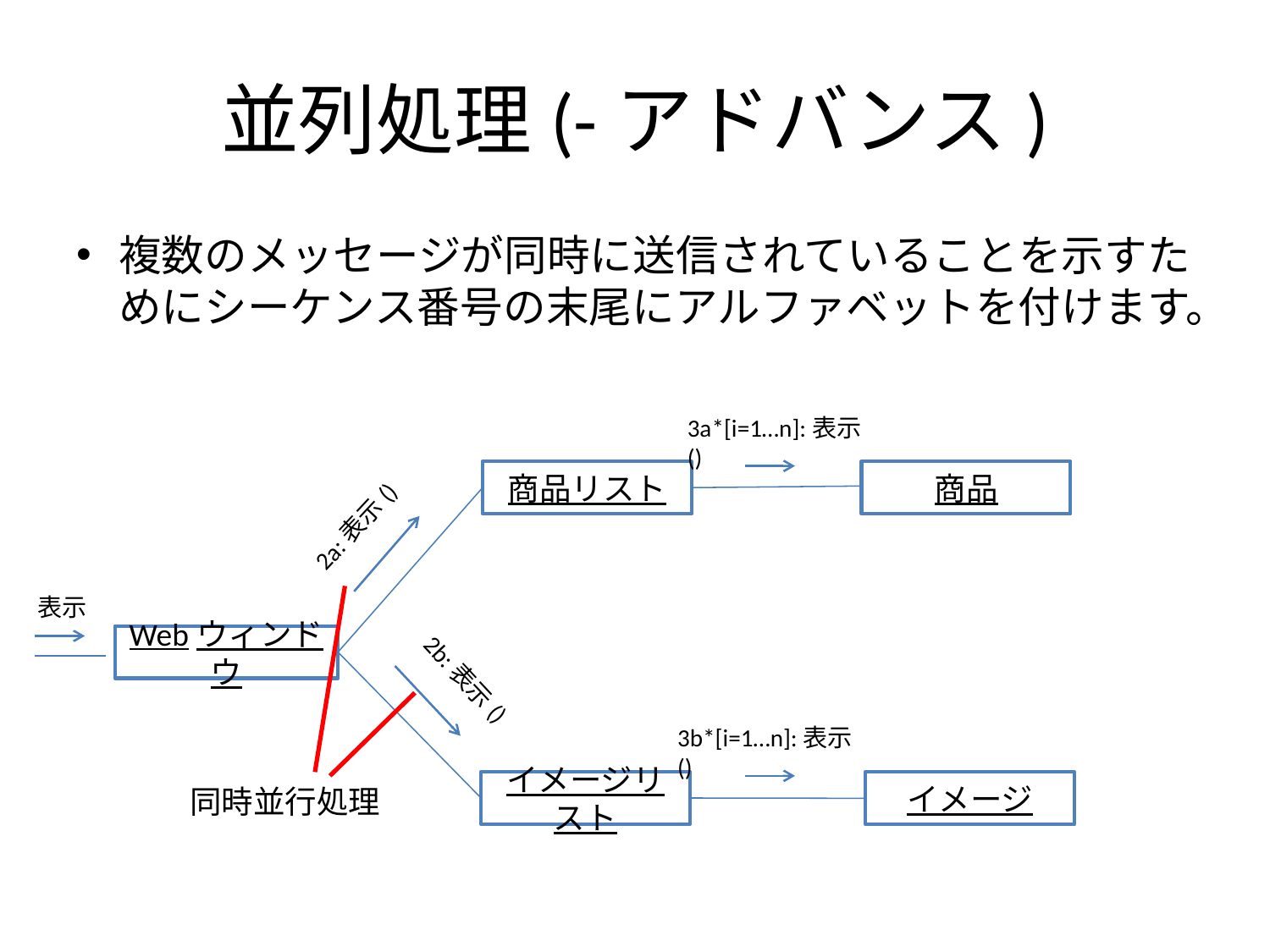

# 並列処理(-アドバンス)
複数のメッセージが同時に送信されていることを示すためにシーケンス番号の末尾にアルファベットを付けます。
3a*[i=1…n]:表示()
商品リスト
商品
2a:表示()
表示
Webウィンドウ
2b:表示()
3b*[i=1…n]:表示()
イメージリスト
イメージ
同時並行処理